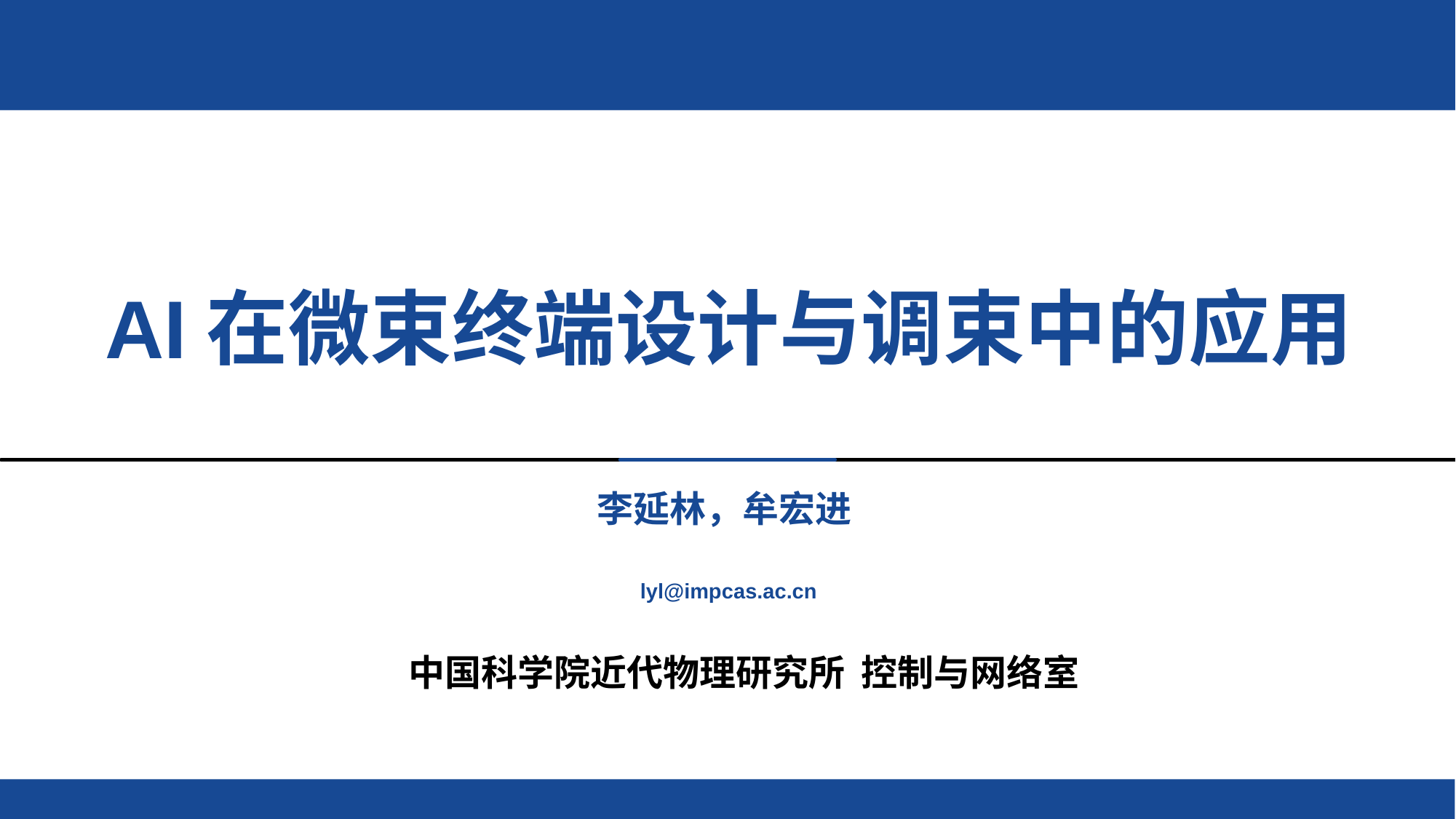

AI在微束终端设计与调束中的应用
李延林，牟宏进

lyl@impcas.ac.cn
中国科学院近代物理研究所  控制与网络室